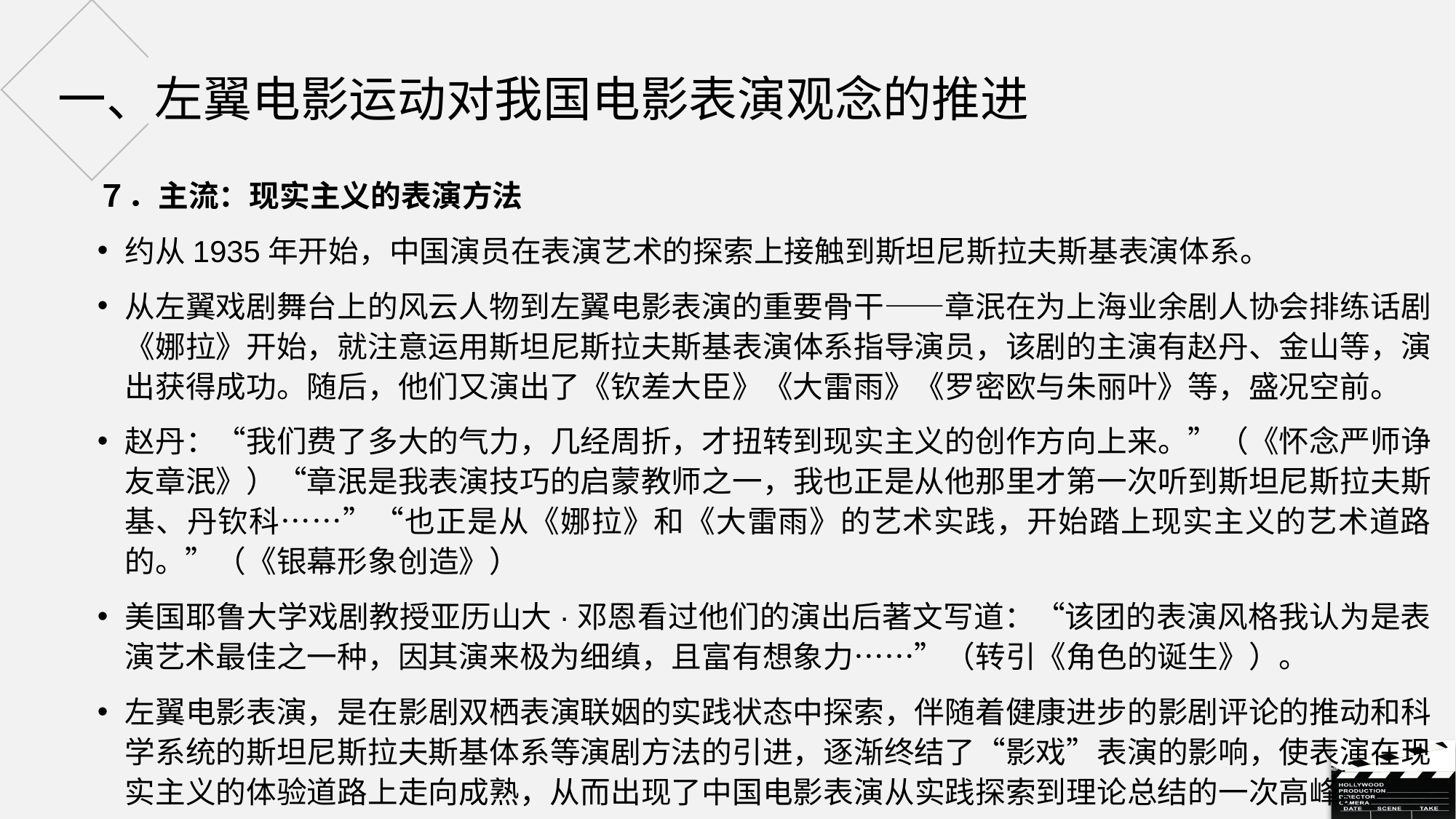

# 一、左翼电影运动对我国电影表演观念的推进
７．主流：现实主义的表演方法
约从1935年开始，中国演员在表演艺术的探索上接触到斯坦尼斯拉夫斯基表演体系。
从左翼戏剧舞台上的风云人物到左翼电影表演的重要骨干——章泯在为上海业余剧人协会排练话剧《娜拉》开始，就注意运用斯坦尼斯拉夫斯基表演体系指导演员，该剧的主演有赵丹、金山等，演出获得成功。随后，他们又演出了《钦差大臣》《大雷雨》《罗密欧与朱丽叶》等，盛况空前。
赵丹：“我们费了多大的气力，几经周折，才扭转到现实主义的创作方向上来。”（《怀念严师诤友章泯》）“章泯是我表演技巧的启蒙教师之一，我也正是从他那里才第一次听到斯坦尼斯拉夫斯基、丹钦科……”“也正是从《娜拉》和《大雷雨》的艺术实践，开始踏上现实主义的艺术道路的。”（《银幕形象创造》）
美国耶鲁大学戏剧教授亚历山大·邓恩看过他们的演出后著文写道：“该团的表演风格我认为是表演艺术最佳之一种，因其演来极为细缜，且富有想象力……”（转引《角色的诞生》）。
左翼电影表演，是在影剧双栖表演联姻的实践状态中探索，伴随着健康进步的影剧评论的推动和科学系统的斯坦尼斯拉夫斯基体系等演剧方法的引进，逐渐终结了“影戏”表演的影响，使表演在现实主义的体验道路上走向成熟，从而出现了中国电影表演从实践探索到理论总结的一次高峰。